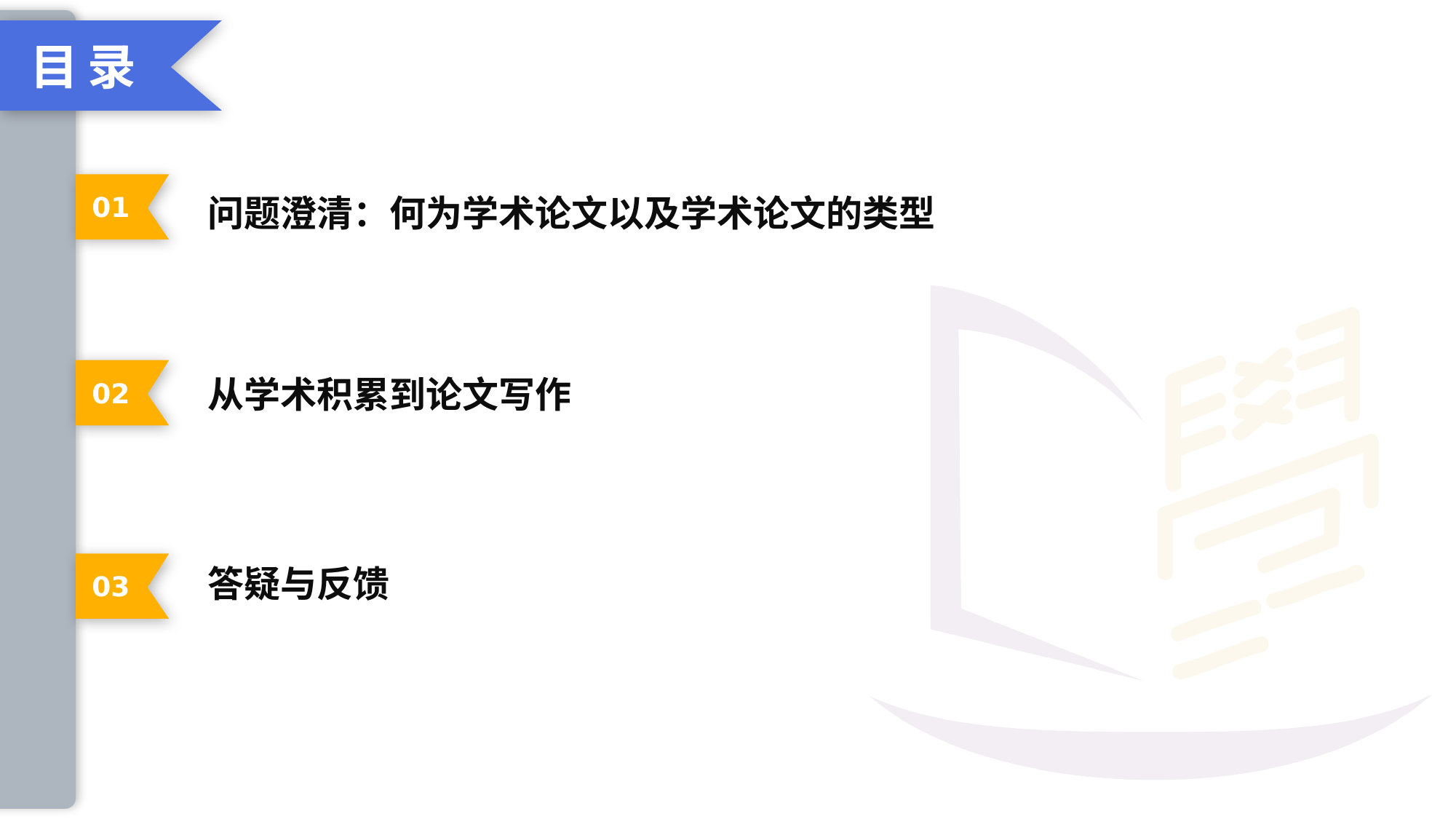

目录

01
问题澄清：何为学术论文以及学术论文的类型

02
从学术积累到论文写作

03
答疑与反馈